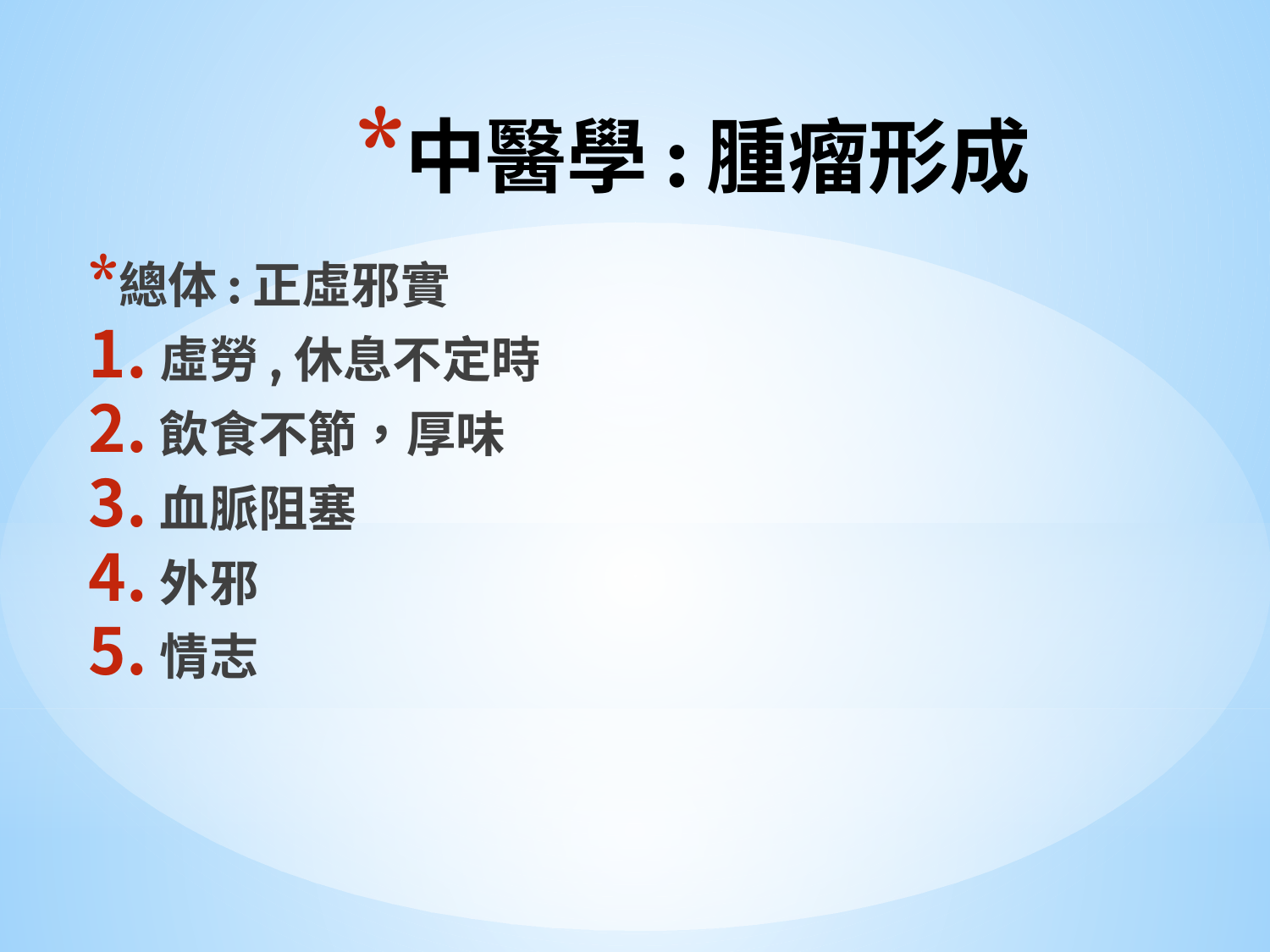

# 中醫學:腫瘤形成
總体:正虛邪實
虛勞,休息不定時
飲食不節，厚味
血脈阻塞
外邪
情志